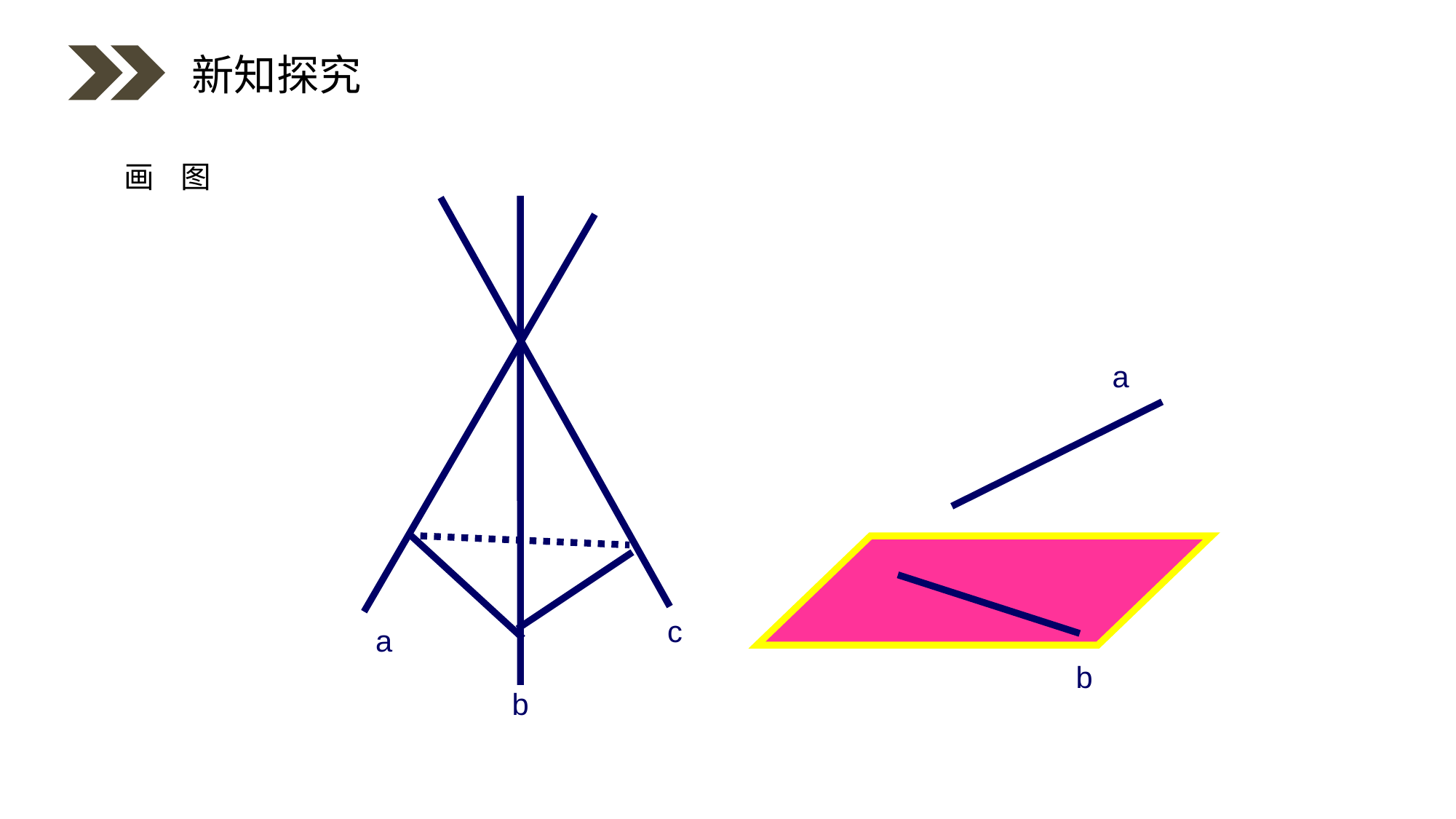

新知探究
画    图

a

c
a
b
b